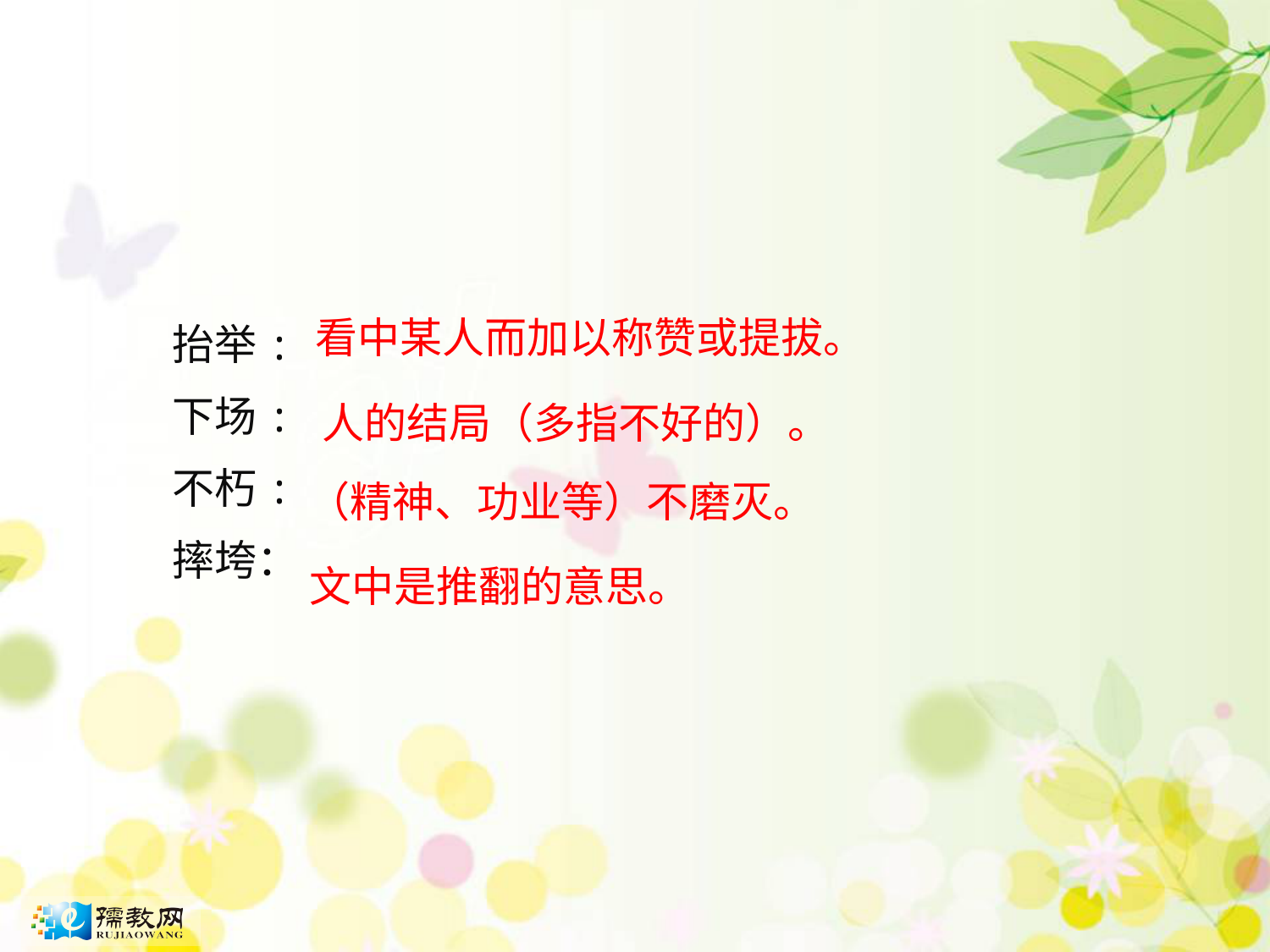

看中某人而加以称赞或提拔。
抬举:
下场:
不朽:
摔垮：
人的结局（多指不好的）。
（精神、功业等）不磨灭。
文中是推翻的意思。